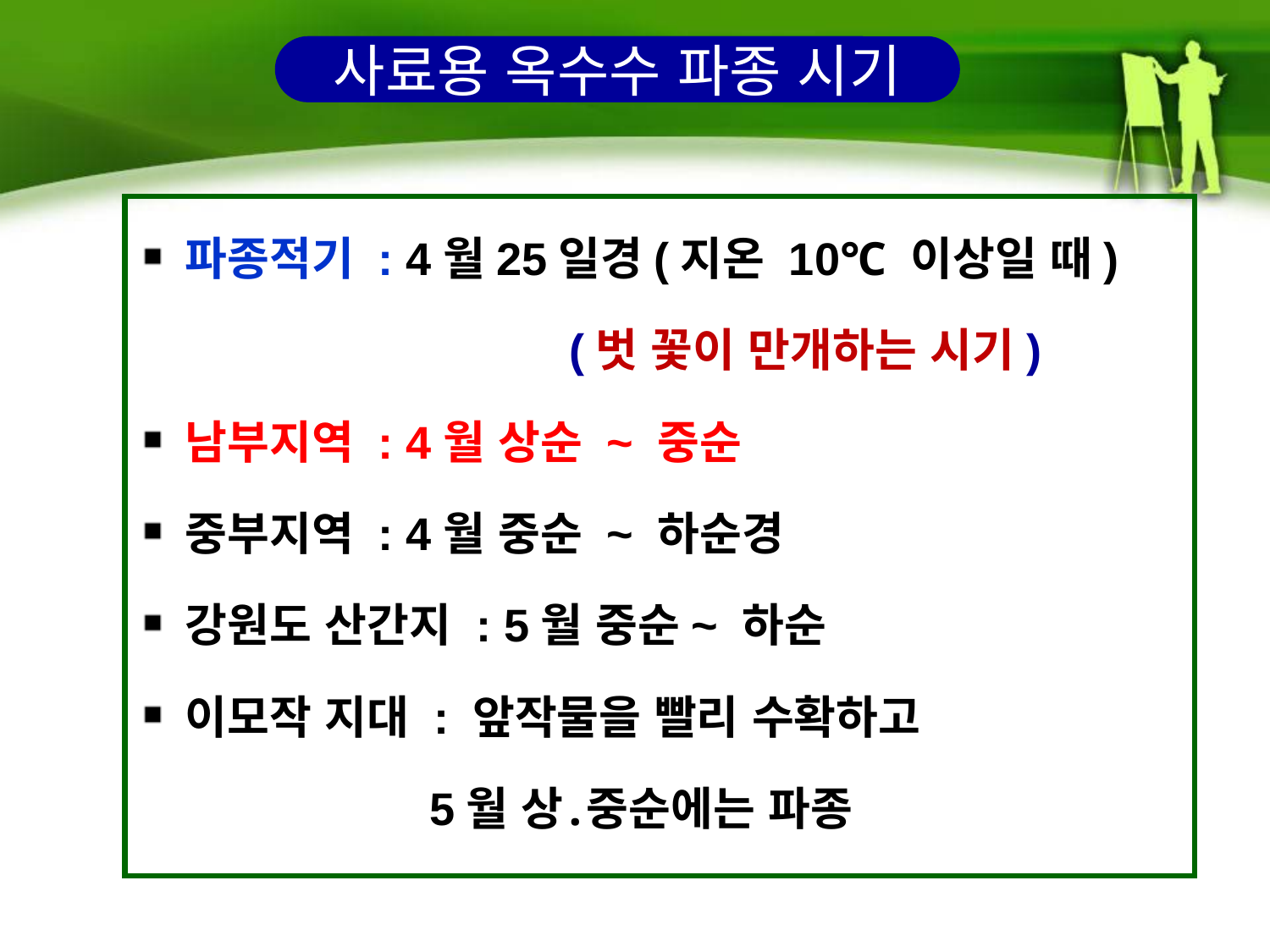

사료용 옥수수 파종 시기
파종적기 : 4월25일경(지온 10℃ 이상일 때)
                                  (벗 꽃이 만개하는 시기)
남부지역 : 4월 상순 ~ 중순
중부지역 : 4월 중순 ~ 하순경
강원도 산간지 : 5월 중순~ 하순
이모작 지대 : 앞작물을 빨리 수확하고
                       5월 상․중순에는 파종